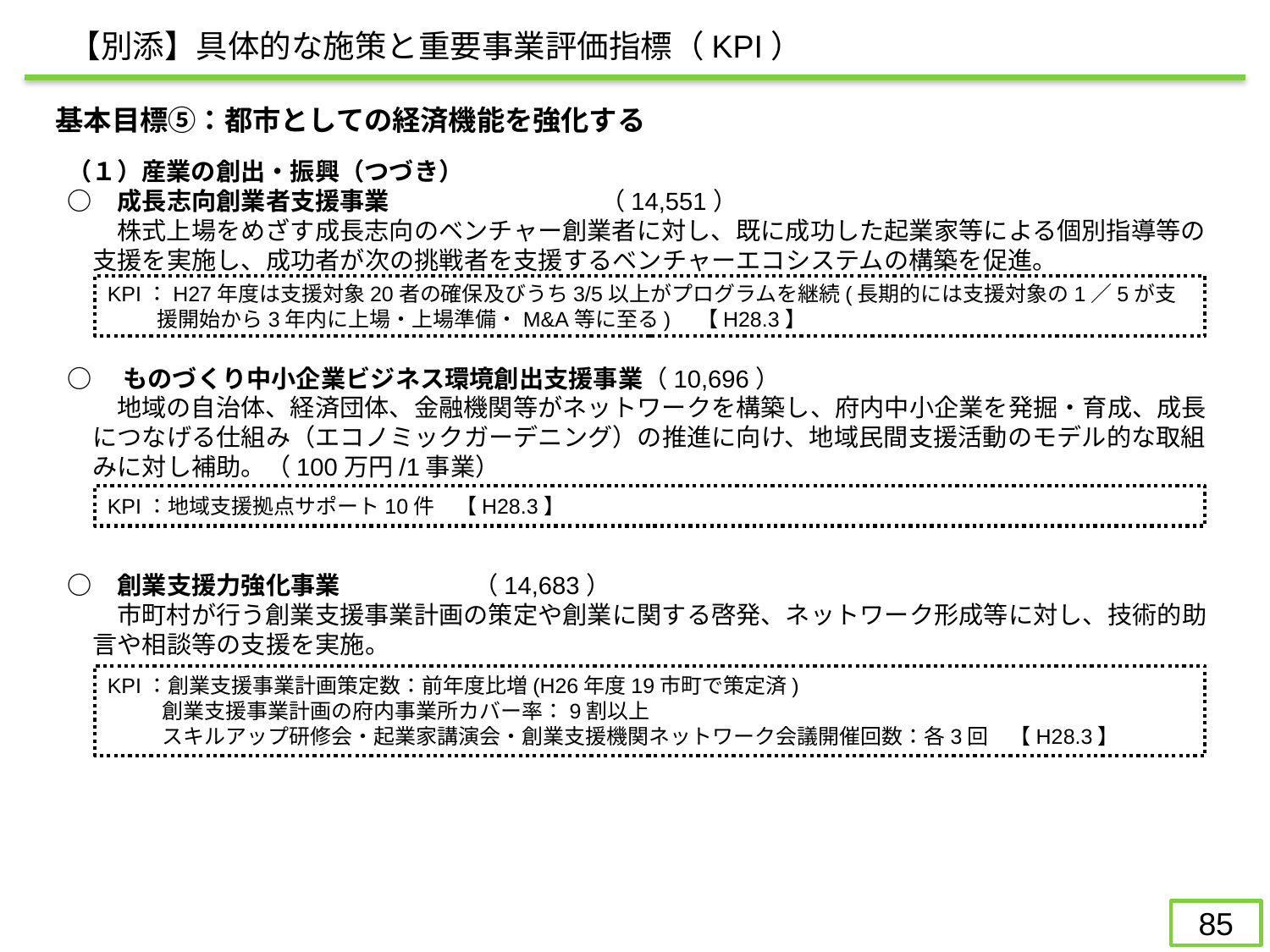

【別添】具体的な施策と重要事業評価指標（KPI）
　基本目標⑤：都市としての経済機能を強化する
（１）産業の創出・振興（つづき）
○	　成長志向創業者支援事業		（14,551）
　　株式上場をめざす成長志向のベンチャー創業者に対し、既に成功した起業家等による個別指導等の支援を実施し、成功者が次の挑戦者を支援するベンチャーエコシステムの構築を促進。

○　ものづくり中小企業ビジネス環境創出支援事業（10,696）
　　地域の自治体、経済団体、金融機関等がネットワークを構築し、府内中小企業を発掘・育成、成長につなげる仕組み（エコノミックガーデニング）の推進に向け、地域民間支援活動のモデル的な取組みに対し補助。（100万円/1事業）

○	　創業支援力強化事業		（14,683）
　　市町村が行う創業支援事業計画の策定や創業に関する啓発、ネットワーク形成等に対し、技術的助言や相談等の支援を実施。

KPI：H27年度は支援対象20者の確保及びうち3/5以上がプログラムを継続(長期的には支援対象の1／5が支援開始から3年内に上場・上場準備・M&A等に至る)　【H28.3】
KPI：地域支援拠点サポート10件　【H28.3】
KPI：創業支援事業計画策定数：前年度比増(H26年度19市町で策定済)
創業支援事業計画の府内事業所カバー率：9割以上
スキルアップ研修会・起業家講演会・創業支援機関ネットワーク会議開催回数：各3回　【H28.3】
85